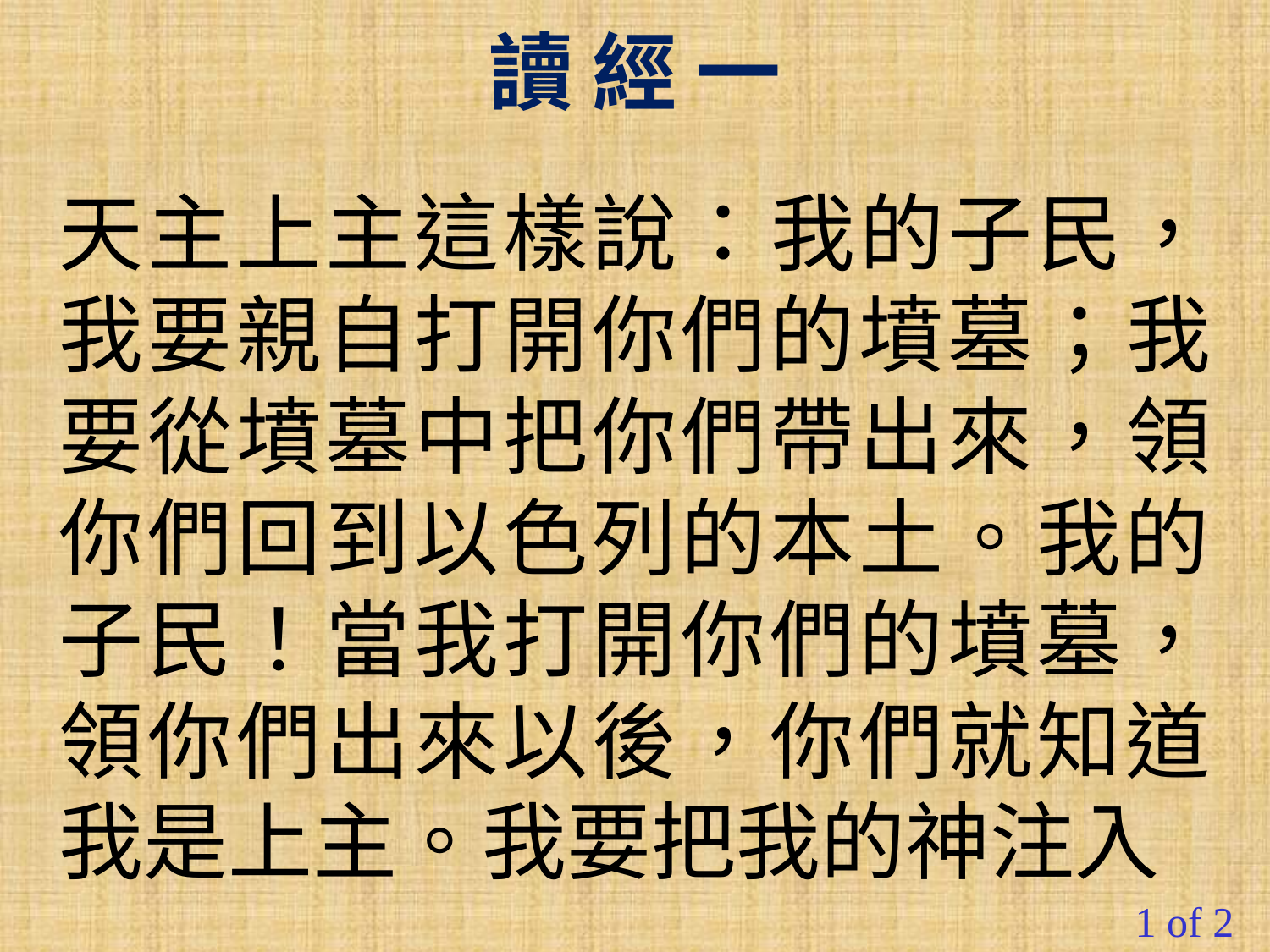

讀 經 一

天主上主這樣說：我的子民，我要親自打開你們的墳墓；我要從墳墓中把你們帶出來，領你們回到以色列的本土。我的子民！當我打開你們的墳墓，領你們出來以後，你們就知道我是上主。我要把我的神注入
#
1 of 2